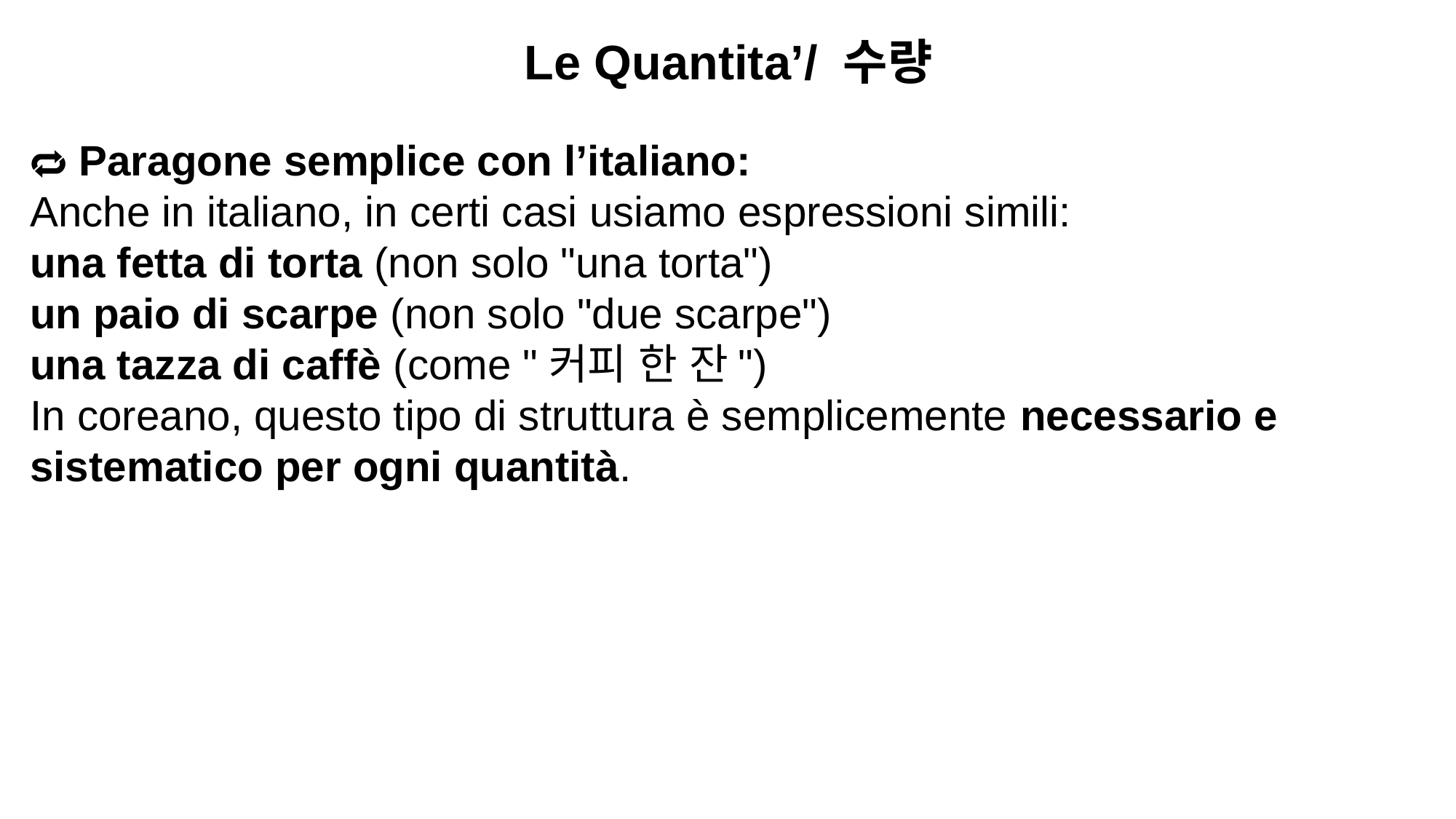

Le Quantita’/ 수량

🔁 Paragone semplice con l’italiano:
Anche in italiano, in certi casi usiamo espressioni simili:
una fetta di torta (non solo "una torta")
un paio di scarpe (non solo "due scarpe")
una tazza di caffè (come "커피 한 잔")
In coreano, questo tipo di struttura è semplicemente necessario e sistematico per ogni quantità.